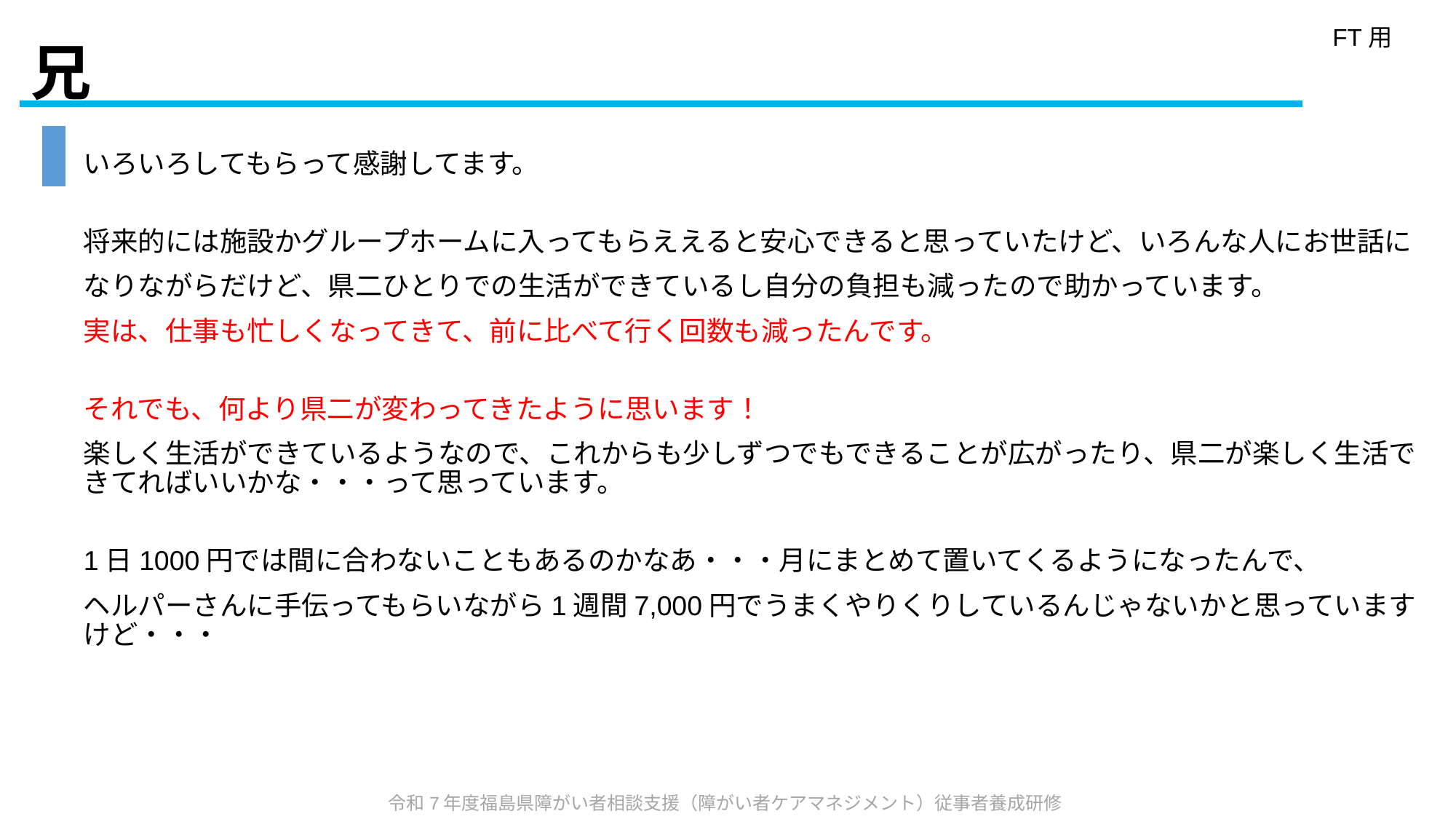

FT用
# 兄
いろいろしてもらって感謝してます。

将来的には施設かグループホームに入ってもらええると安心できると思っていたけど、いろんな人にお世話に
なりながらだけど、県二ひとりでの生活ができているし自分の負担も減ったので助かっています。
実は、仕事も忙しくなってきて、前に比べて行く回数も減ったんです。

それでも、何より県二が変わってきたように思います！
楽しく生活ができているようなので、これからも少しずつでもできることが広がったり、県二が楽しく生活できてればいいかな・・・って思っています。

1日1000円では間に合わないこともあるのかなあ・・・月にまとめて置いてくるようになったんで、
ヘルパーさんに手伝ってもらいながら1週間7,000円でうまくやりくりしているんじゃないかと思っていますけど・・・
 令和7年度福島県障がい者相談支援（障がい者ケアマネジメント）従事者養成研修